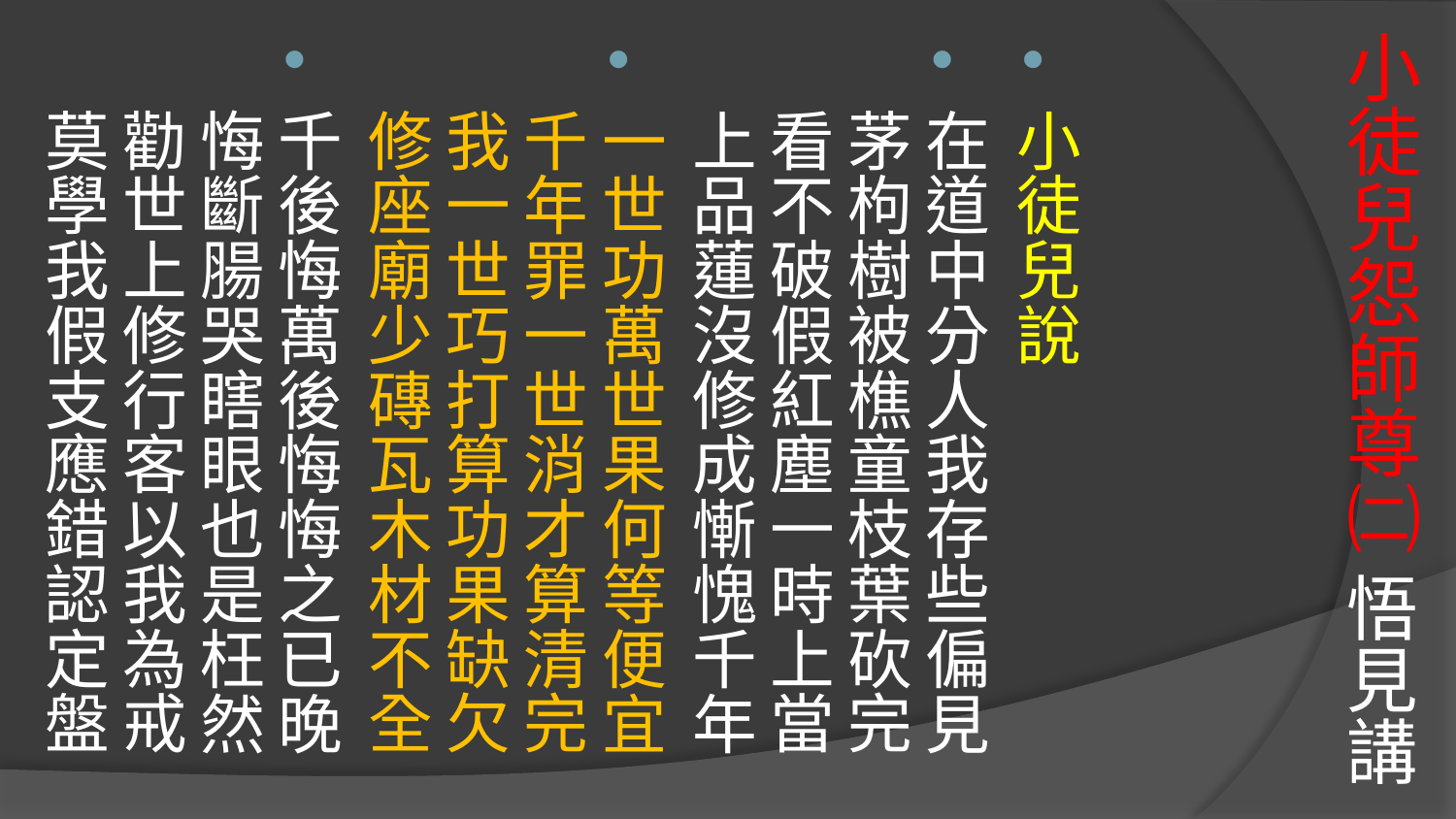

# 小徒兒怨師尊㈡ 悟見講
小徒兒說
在道中分人我存些偏見
茅枸樹被樵童枝葉砍完
看不破假紅塵一時上當
上品蓮沒修成慚愧千年
一世功萬世果何等便宜
千年罪一世消才算清完
我一世巧打算功果缺欠
修座廟少磚瓦木材不全
千後悔萬後悔悔之已晚
悔斷腸哭瞎眼也是枉然
勸世上修行客以我為戒
莫學我假支應錯認定盤